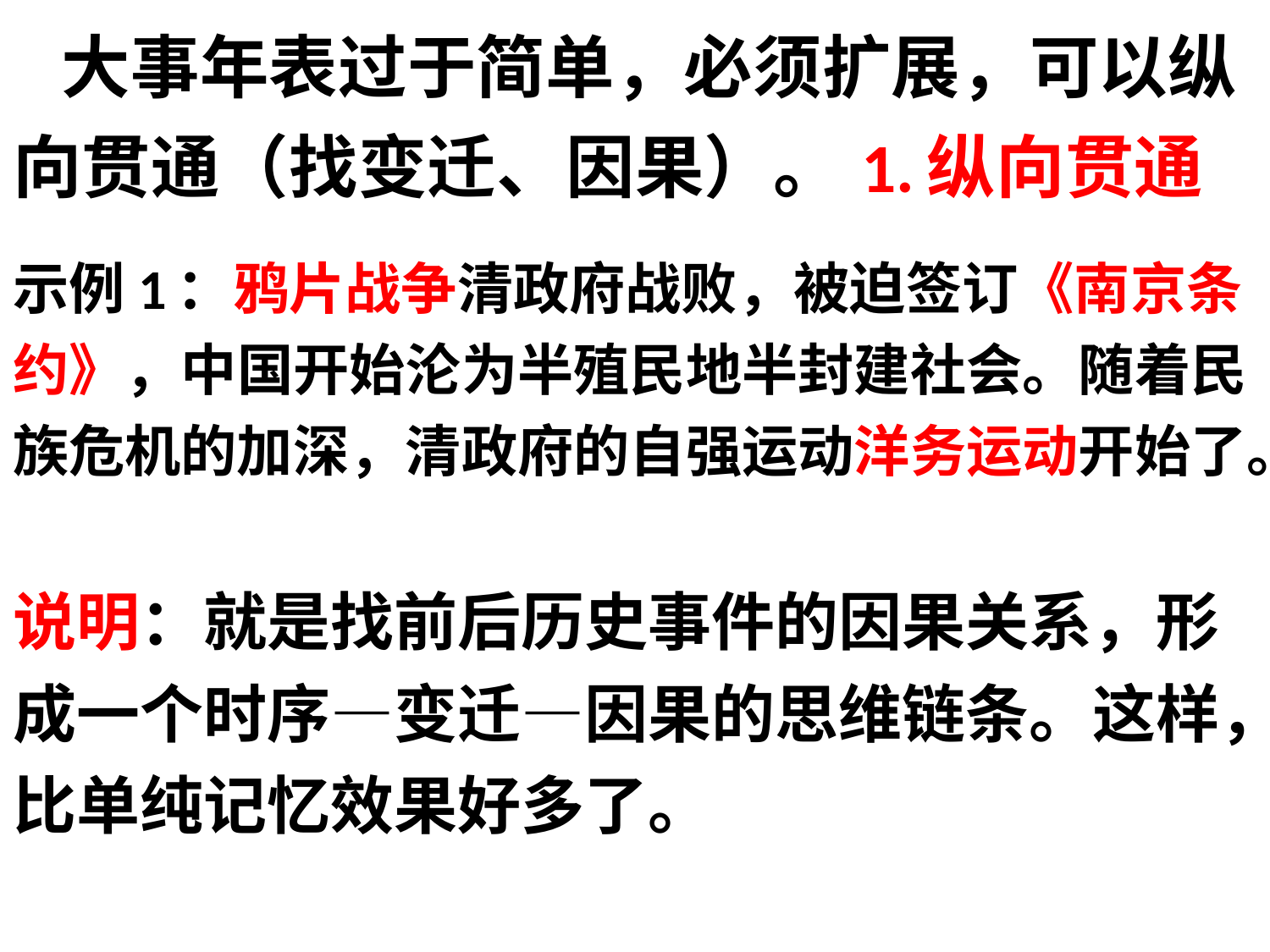

大事年表过于简单，必须扩展，可以纵向贯通（找变迁、因果）。1.纵向贯通
示例1：鸦片战争清政府战败，被迫签订《南京条约》，中国开始沦为半殖民地半封建社会。随着民族危机的加深，清政府的自强运动洋务运动开始了。
说明：就是找前后历史事件的因果关系，形成一个时序—变迁—因果的思维链条。这样，比单纯记忆效果好多了。